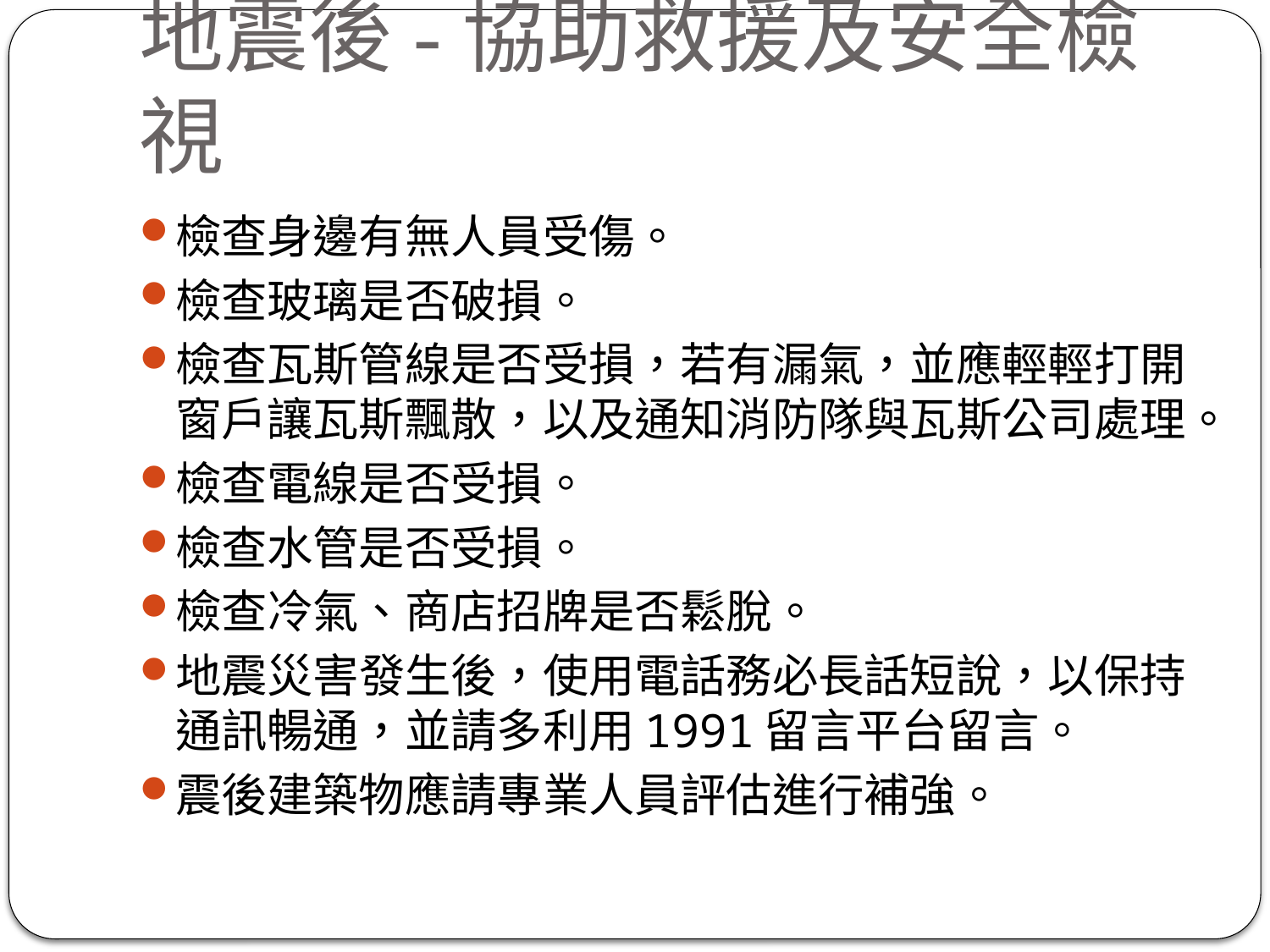

# 地震後-協助救援及安全檢視
檢查身邊有無人員受傷。
檢查玻璃是否破損。
檢查瓦斯管線是否受損，若有漏氣，並應輕輕打開窗戶讓瓦斯飄散，以及通知消防隊與瓦斯公司處理。
檢查電線是否受損。
檢查水管是否受損。
檢查冷氣、商店招牌是否鬆脫。
地震災害發生後，使用電話務必長話短說，以保持通訊暢通，並請多利用1991留言平台留言。
震後建築物應請專業人員評估進行補強。